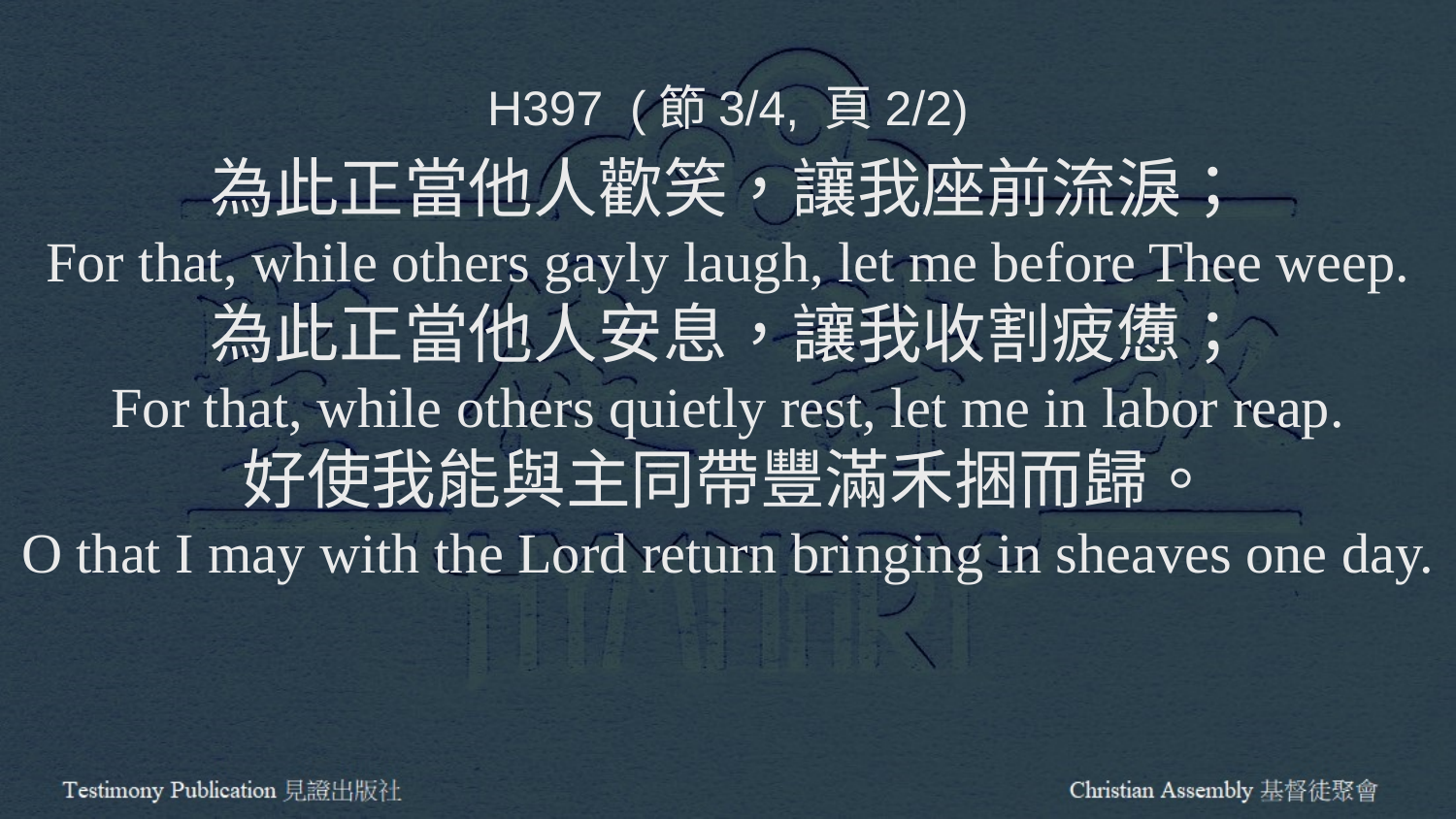

H397  (節3/4, 頁2/2)
為此正當他人歡笑，讓我座前流淚；
For that, while others gayly laugh, let me before Thee weep.
為此正當他人安息，讓我收割疲憊；
For that, while others quietly rest, let me in labor reap.
好使我能與主同帶豐滿禾捆而歸。
O that I may with the Lord return bringing in sheaves one day.